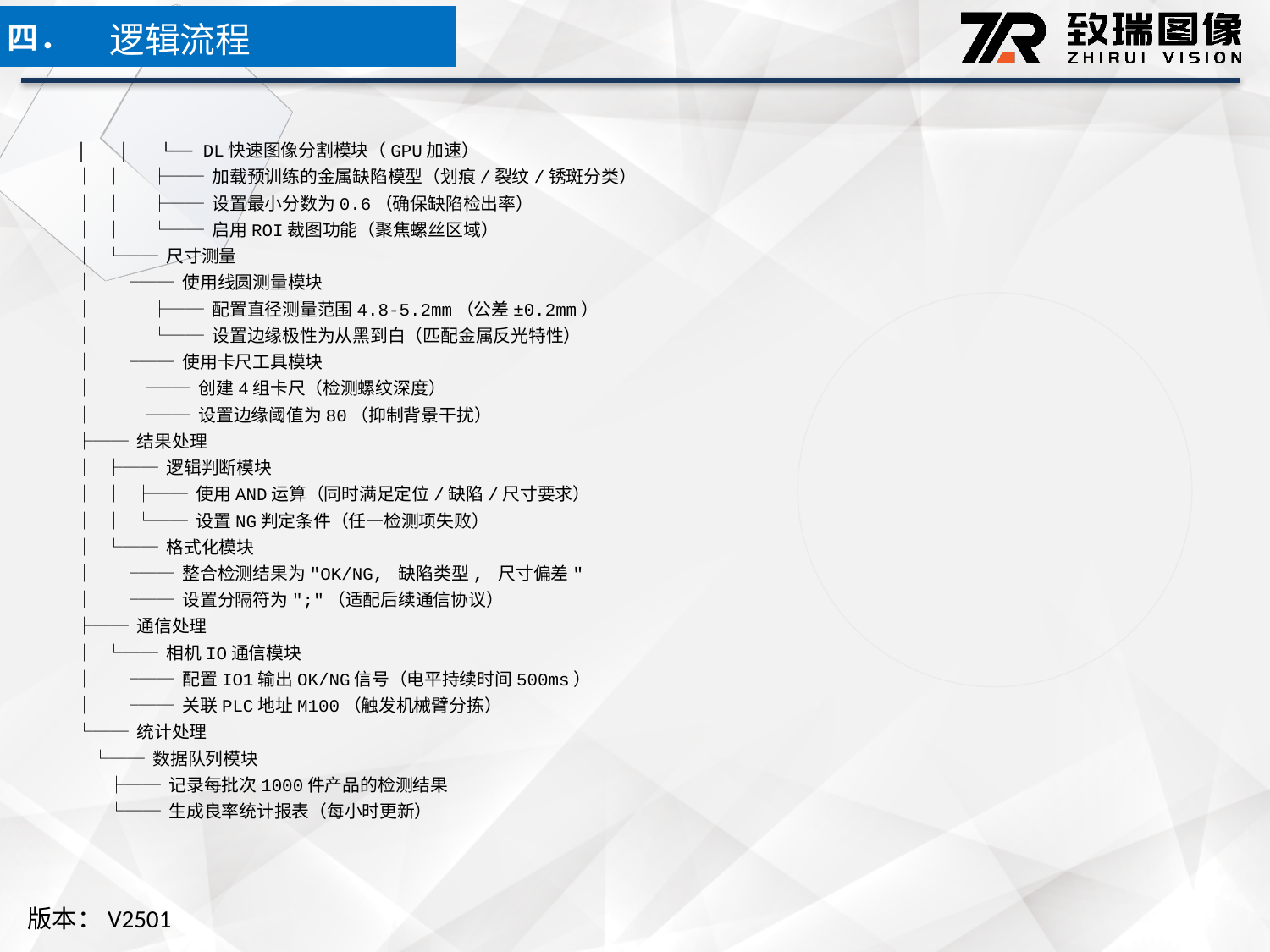

逻辑流程
四．

│   │   └── DL快速图像分割模块（GPU加速）
│   │       ├── 加载预训练的金属缺陷模型（划痕/裂纹/锈斑分类）
│   │       ├── 设置最小分数为0.6（确保缺陷检出率）
│   │       └── 启用ROI裁图功能（聚焦螺丝区域）
│   └── 尺寸测量
│       ├── 使用线圆测量模块
│       │   ├── 配置直径测量范围4.8-5.2mm（公差±0.2mm）
│       │   └── 设置边缘极性为从黑到白（匹配金属反光特性）
│       └── 使用卡尺工具模块
│           ├── 创建4组卡尺（检测螺纹深度）
│           └── 设置边缘阈值为80（抑制背景干扰）
├── 结果处理
│   ├── 逻辑判断模块
│   │   ├── 使用AND运算（同时满足定位/缺陷/尺寸要求）
│   │   └── 设置NG判定条件（任一检测项失败）
│   └── 格式化模块
│       ├── 整合检测结果为"OK/NG, 缺陷类型, 尺寸偏差"
│       └── 设置分隔符为";"（适配后续通信协议）
├── 通信处理
│   └── 相机IO通信模块
│       ├── 配置IO1输出OK/NG信号（电平持续时间500ms）
│       └── 关联PLC地址M100（触发机械臂分拣）
└── 统计处理
    └── 数据队列模块
        ├── 记录每批次1000件产品的检测结果
        └── 生成良率统计报表（每小时更新）